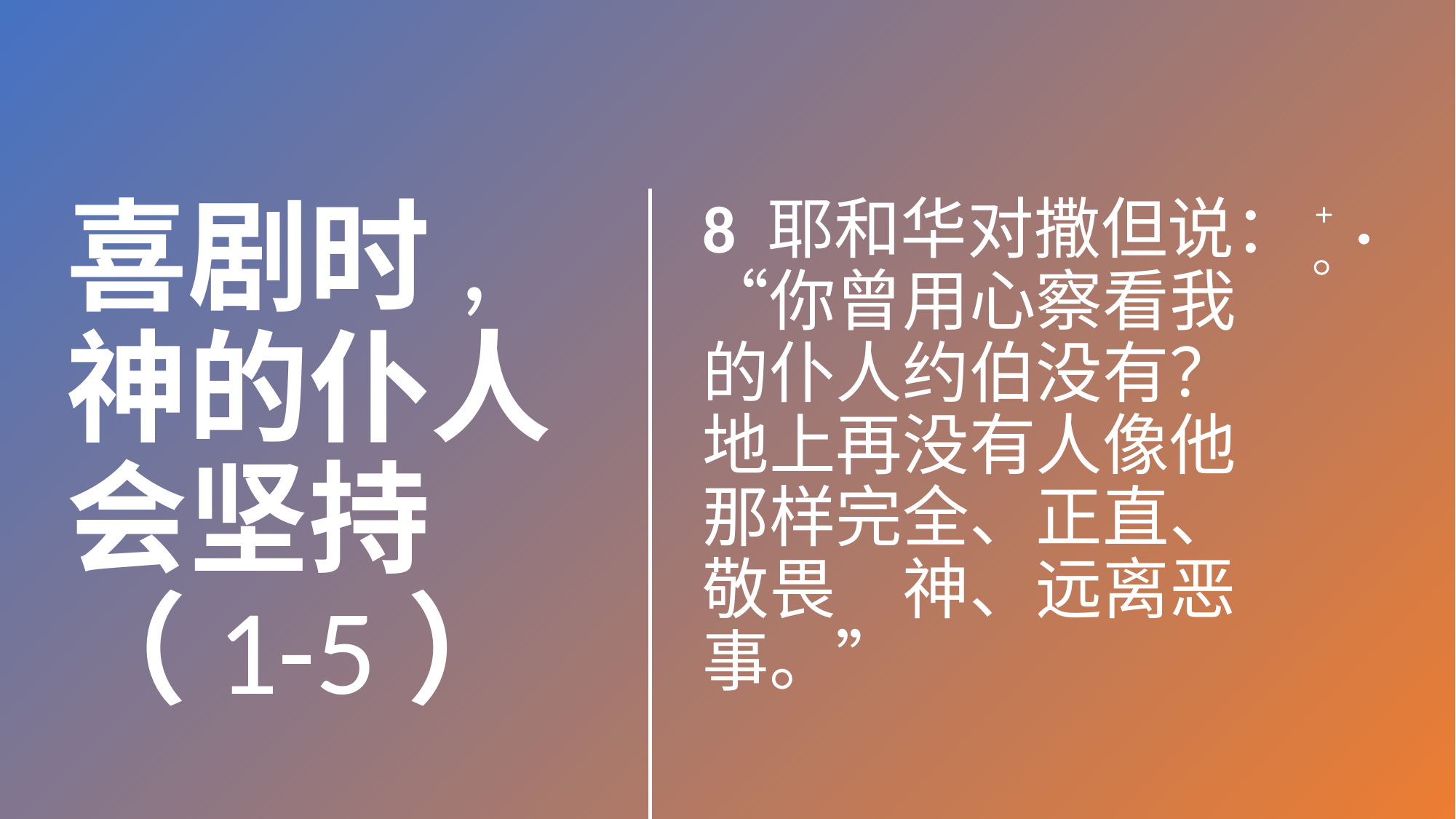

8 耶和华对撒但说：“你曾用心察看我的仆人约伯没有？地上再没有人像他那样完全、正直、敬畏　神、远离恶事。”
# 喜剧时,神的仆人会坚持（1-5）